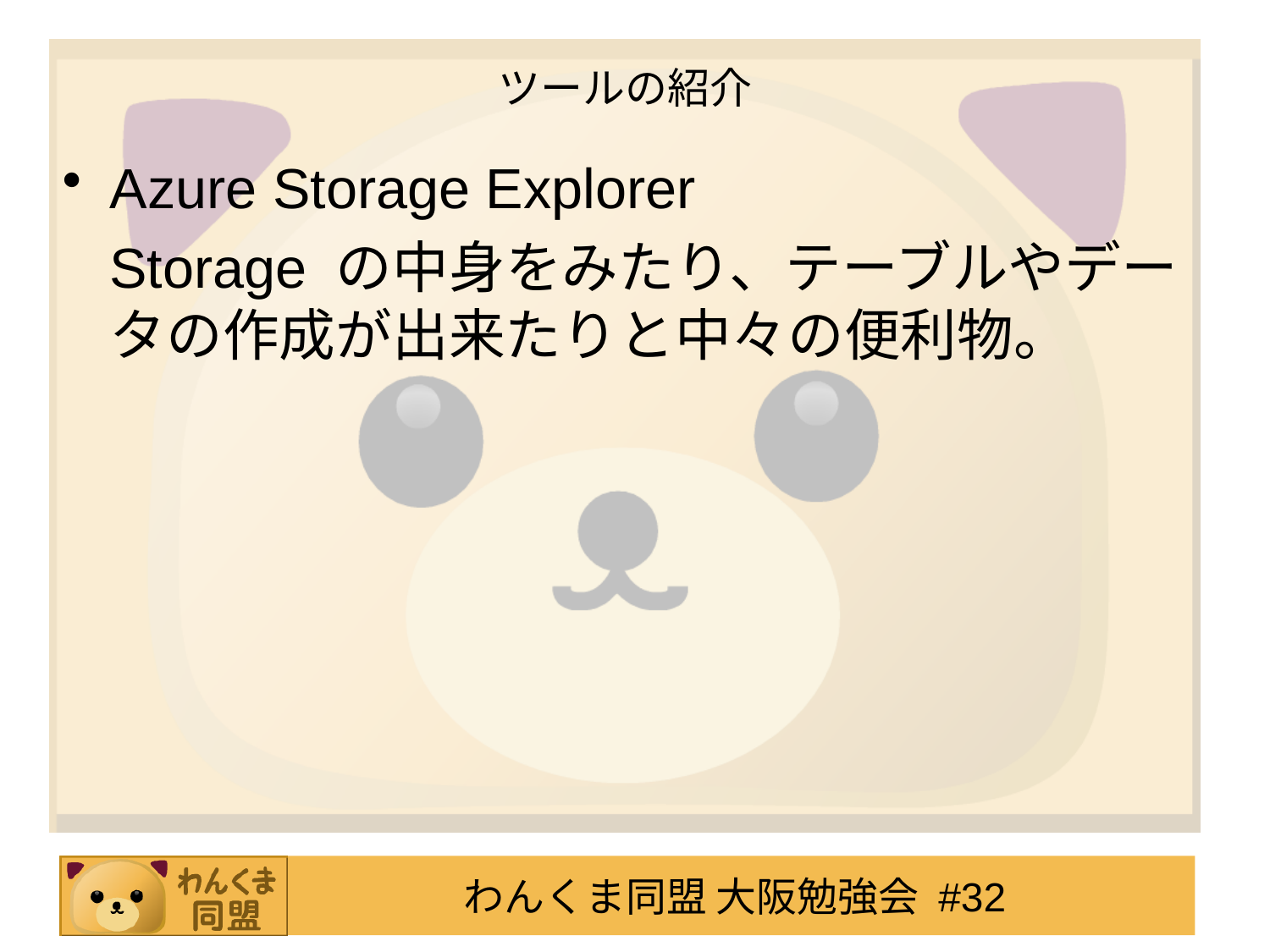

# ツールの紹介
Azure Storage Explorer
   Storage の中身をみたり、テーブルやデータの作成が出来たりと中々の便利物。